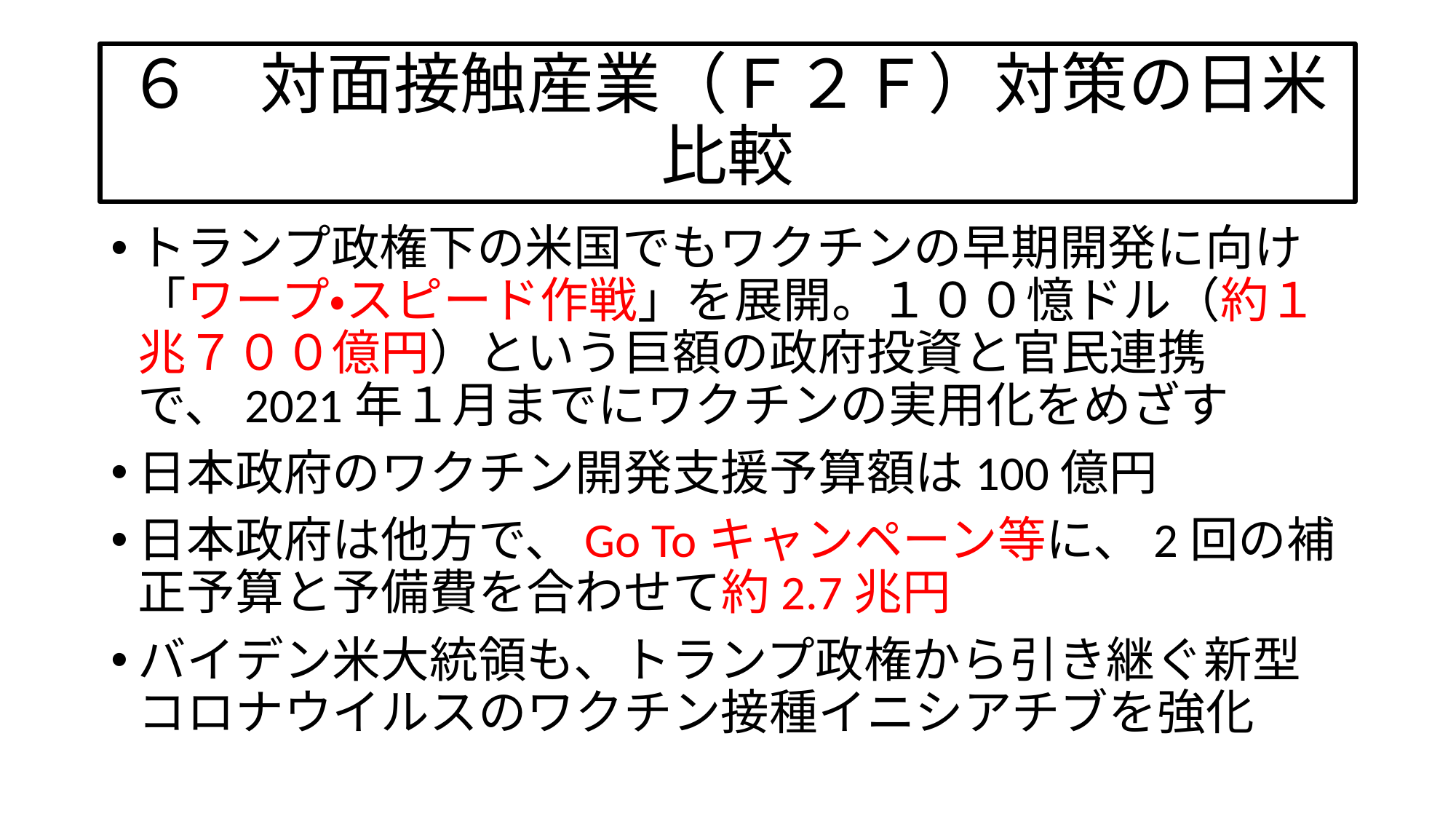

# ６　対面接触産業（Ｆ２Ｆ）対策の日米比較
トランプ政権下の米国でもワクチンの早期開発に向け「ワープ・スピード作戦」を展開。１００憶ドル（約１兆７００億円）という巨額の政府投資と官民連携で、2021年１月までにワクチンの実用化をめざす
日本政府のワクチン開発支援予算額は100億円
日本政府は他方で、Go Toキャンペーン等に、2回の補正予算と予備費を合わせて約2.7兆円
バイデン米大統領も、トランプ政権から引き継ぐ新型コロナウイルスのワクチン接種イニシアチブを強化